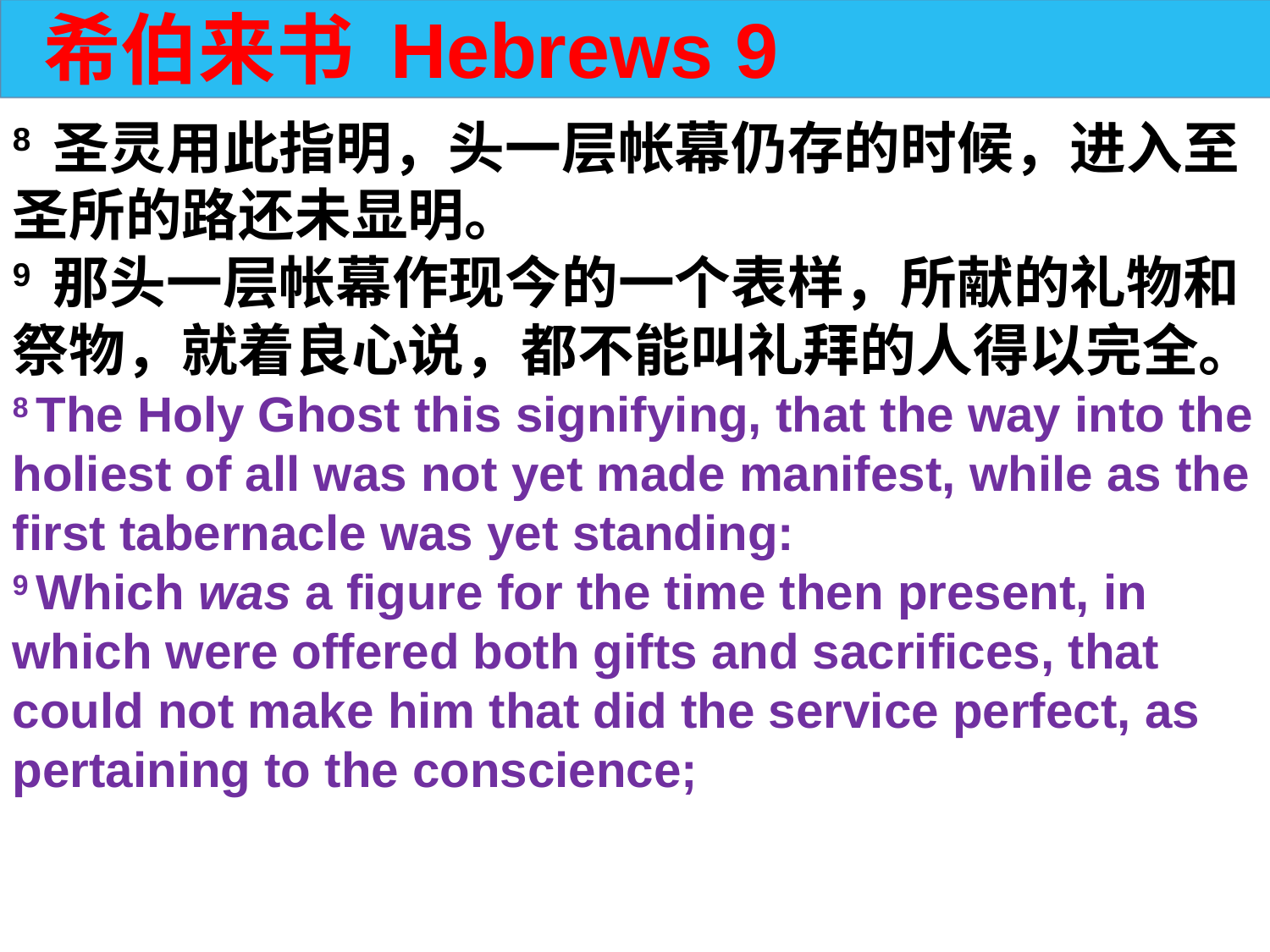

希伯来书 Hebrews 9
8 圣灵用此指明，头一层帐幕仍存的时候，进入至圣所的路还未显明。
9 那头一层帐幕作现今的一个表样，所献的礼物和祭物，就着良心说，都不能叫礼拜的人得以完全。
8 The Holy Ghost this signifying, that the way into the holiest of all was not yet made manifest, while as the first tabernacle was yet standing:
9 Which was a figure for the time then present, in which were offered both gifts and sacrifices, that could not make him that did the service perfect, as pertaining to the conscience;